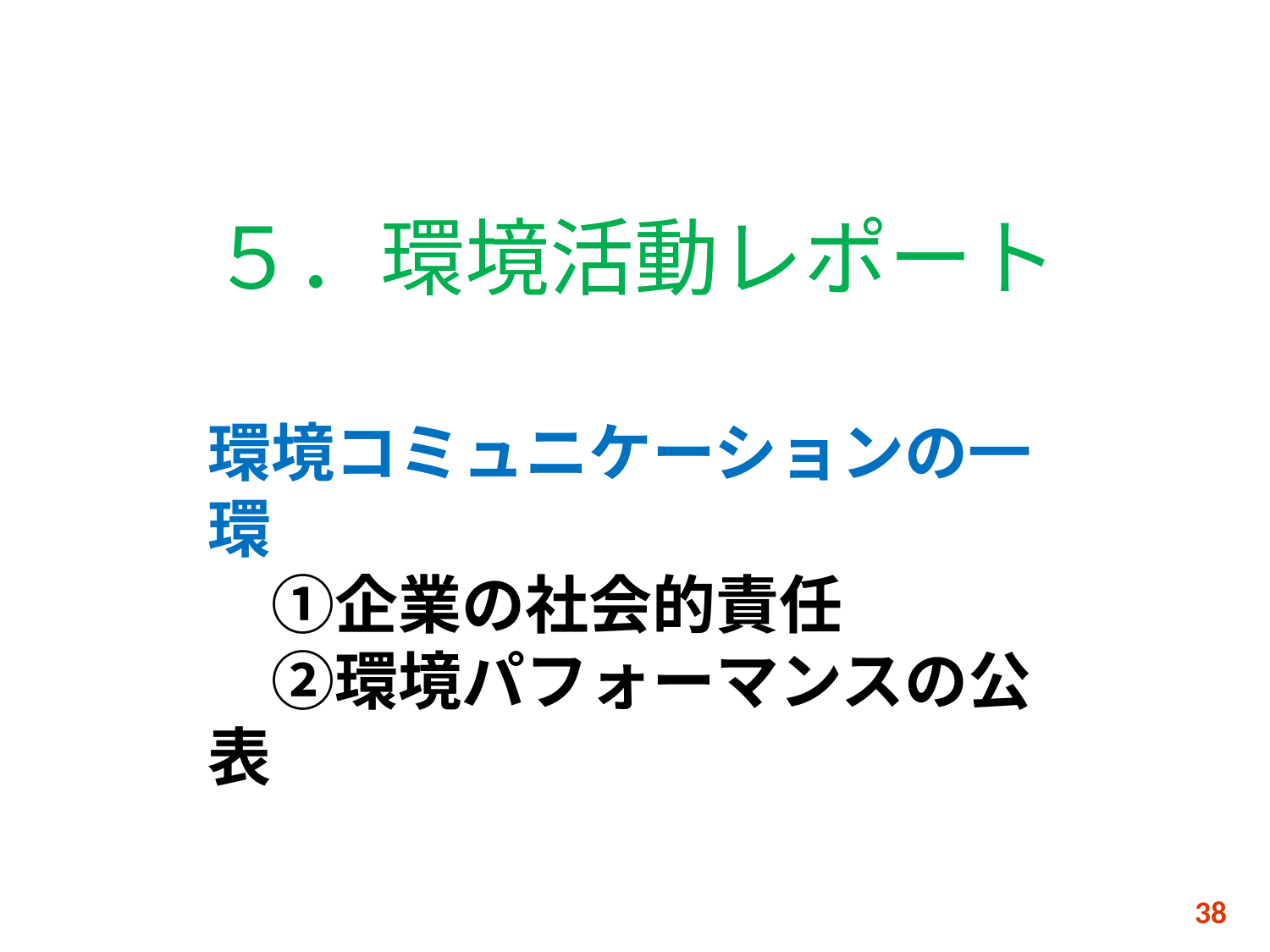

# ５．環境活動レポート
環境コミュニケーションの一環
　①企業の社会的責任
　②環境パフォーマンスの公表

38